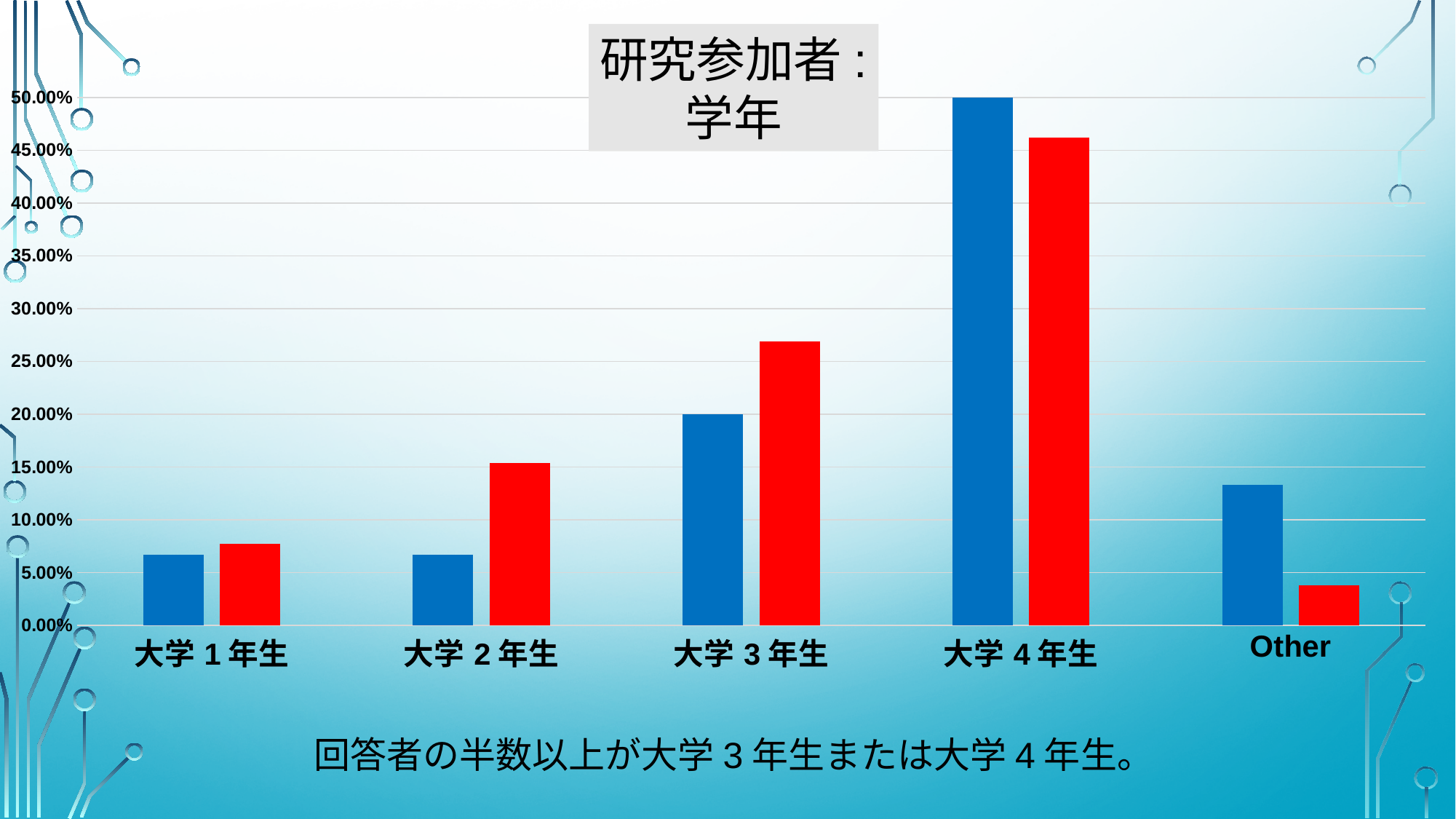

研究参加者:
学年

### Chart

| Category | アメリカ | 日本 |
|---|---|---|
| 大学1年生 | 0.067 | 0.077 |
| 大学2年生 | 0.067 | 0.154 |
| 大学3年生 | 0.2 | 0.269 |
| 大学4年生 | 0.533 | 0.462 |
| Other | 0.133 | 0.038 |
回答者の半数以上が大学3年生または大学4年生。